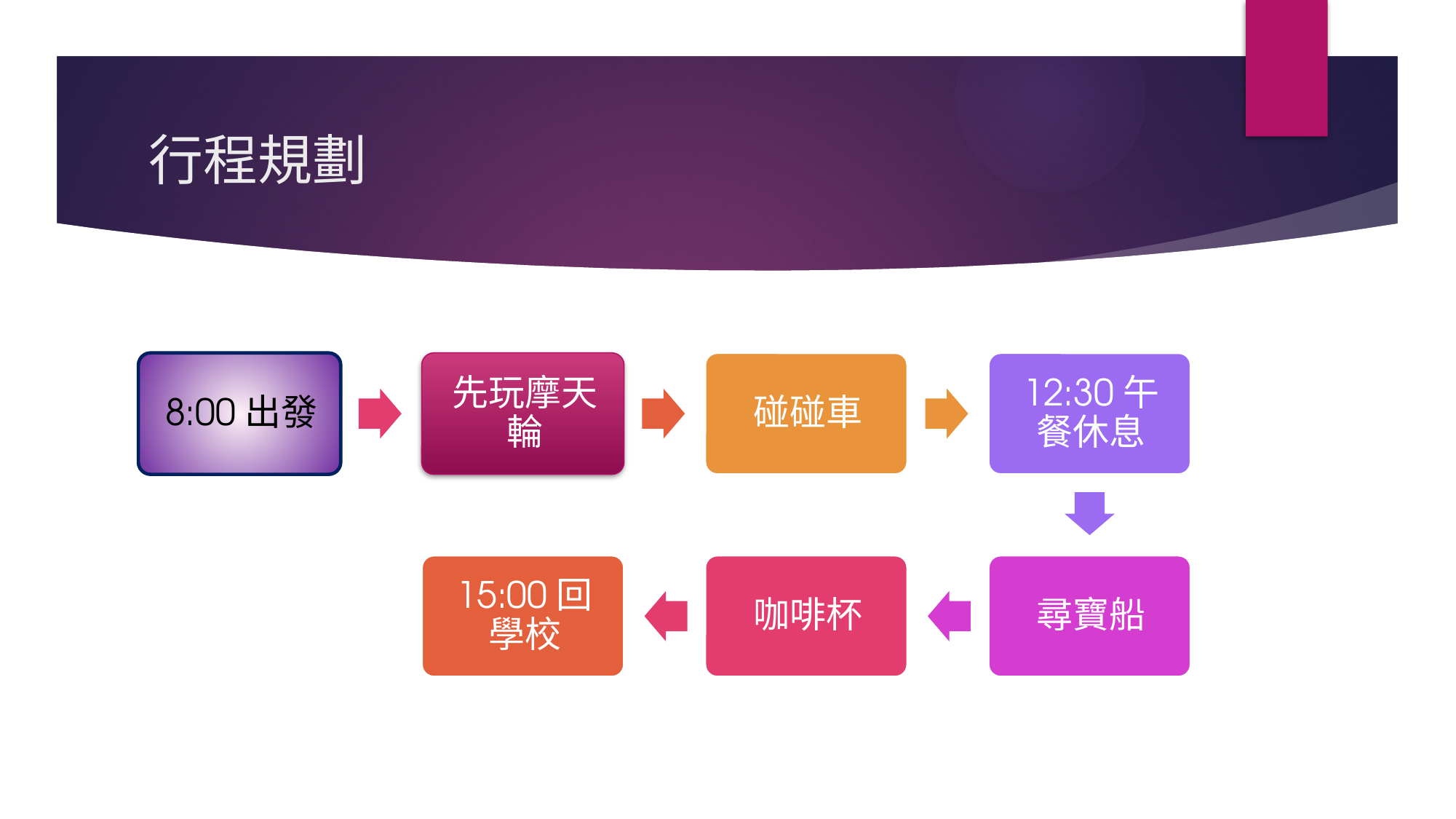

# 行程規劃
8:00出發

先玩摩天輪

碰碰車

12:30午餐休息

尋寶船

咖啡杯

15:00回學校